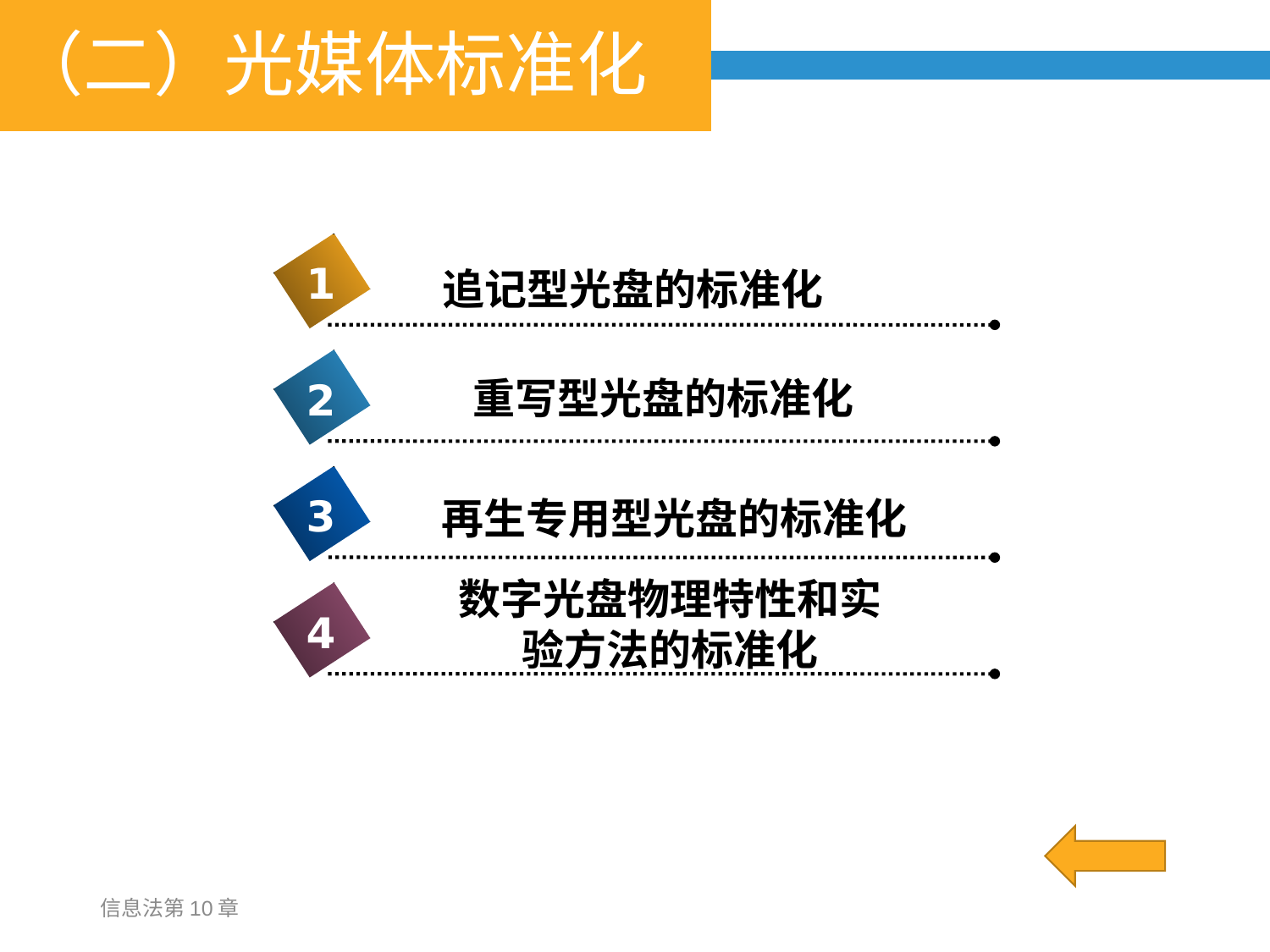

# （二）光媒体标准化

1
追记型光盘的标准化

重写型光盘的标准化
2

3
再生专用型光盘的标准化

数字光盘物理特性和实验方法的标准化

4

信息法第10章